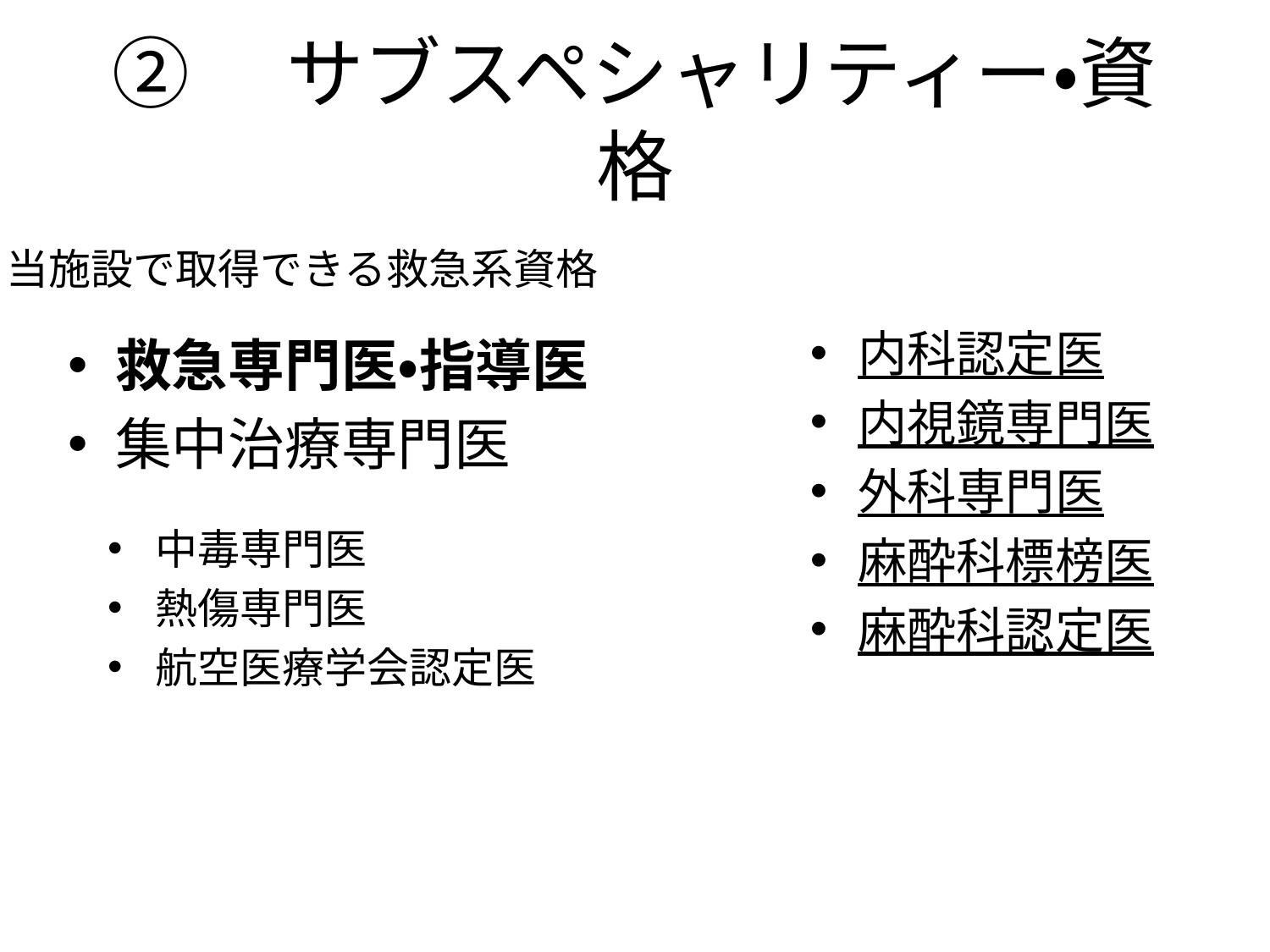

# ②　サブスペシャリティー・資格
当施設で取得できる救急系資格
内科認定医
内視鏡専門医
外科専門医
麻酔科標榜医
麻酔科認定医
救急専門医・指導医
集中治療専門医
中毒専門医
熱傷専門医
航空医療学会認定医